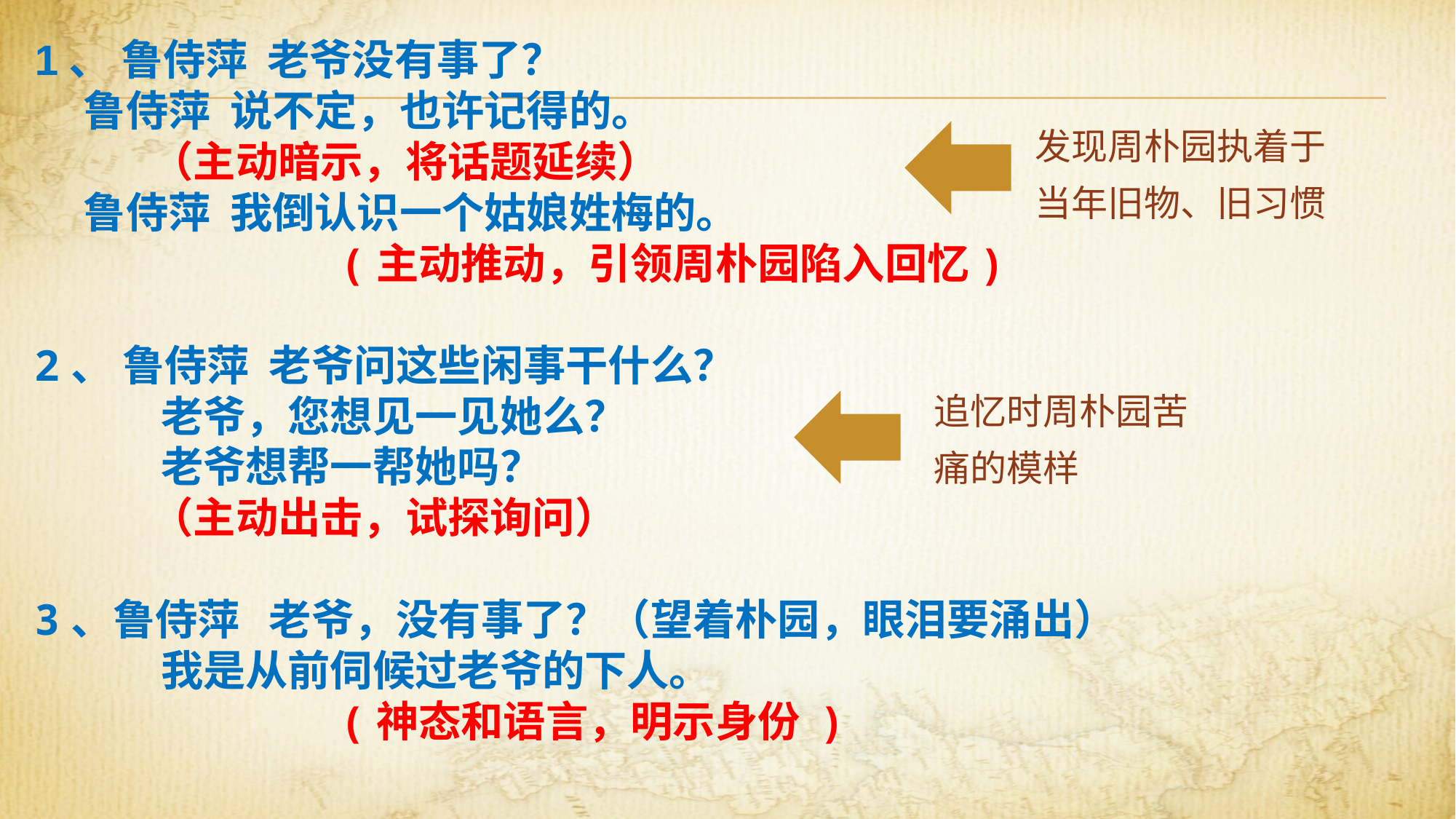

1、 鲁侍萍  老爷没有事了？
    鲁侍萍  说不定，也许记得的。
           （主动暗示，将话题延续）
    鲁侍萍  我倒认识一个姑娘姓梅的。
            (主动推动，引领周朴园陷入回忆)

2、 鲁侍萍  老爷问这些闲事干什么？
            老爷，您想见一见她么？
            老爷想帮一帮她吗？
           （主动出击，试探询问）

3、鲁侍萍   老爷，没有事了？（望着朴园，眼泪要涌出）
            我是从前伺候过老爷的下人。
            (神态和语言，明示身份 )
发现周朴园执着于当年旧物、旧习惯

追忆时周朴园苦痛的模样